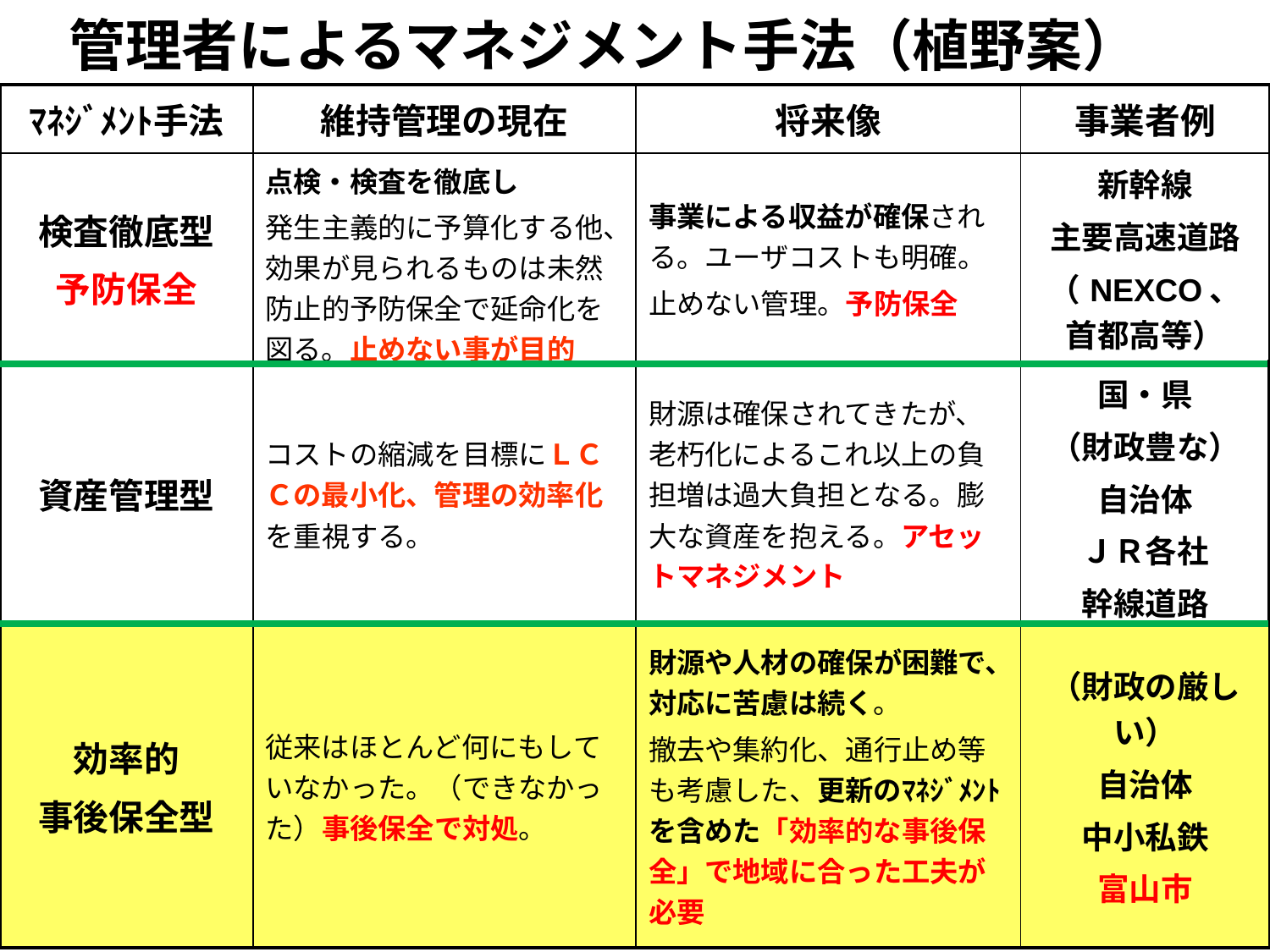

管理者によるマネジメント手法（植野案）
| ﾏﾈｼﾞﾒﾝﾄ手法 | 維持管理の現在 | 将来像 | 事業者例 |
| --- | --- | --- | --- |
| 検査徹底型 予防保全 | 点検・検査を徹底し 発生主義的に予算化する他、効果が見られるものは未然防止的予防保全で延命化を図る。止めない事が目的 | 事業による収益が確保される。ユーザコストも明確。 止めない管理。予防保全 | 新幹線 主要高速道路 （NEXCO、首都高等） |
| 資産管理型 | コストの縮減を目標にＬＣＣの最小化、管理の効率化を重視する。 | 財源は確保されてきたが、老朽化によるこれ以上の負担増は過大負担となる。膨大な資産を抱える。アセットマネジメント | 国・県 （財政豊な） 自治体 ＪＲ各社 幹線道路 |
| 効率的 事後保全型 | 従来はほとんど何にもしていなかった。（できなかった）事後保全で対処。 | 財源や人材の確保が困難で、対応に苦慮は続く。 撤去や集約化、通行止め等も考慮した、更新のﾏﾈｼﾞﾒﾝﾄを含めた「効率的な事後保全」で地域に合った工夫が必要 | （財政の厳しい） 自治体 中小私鉄 富山市 |
54